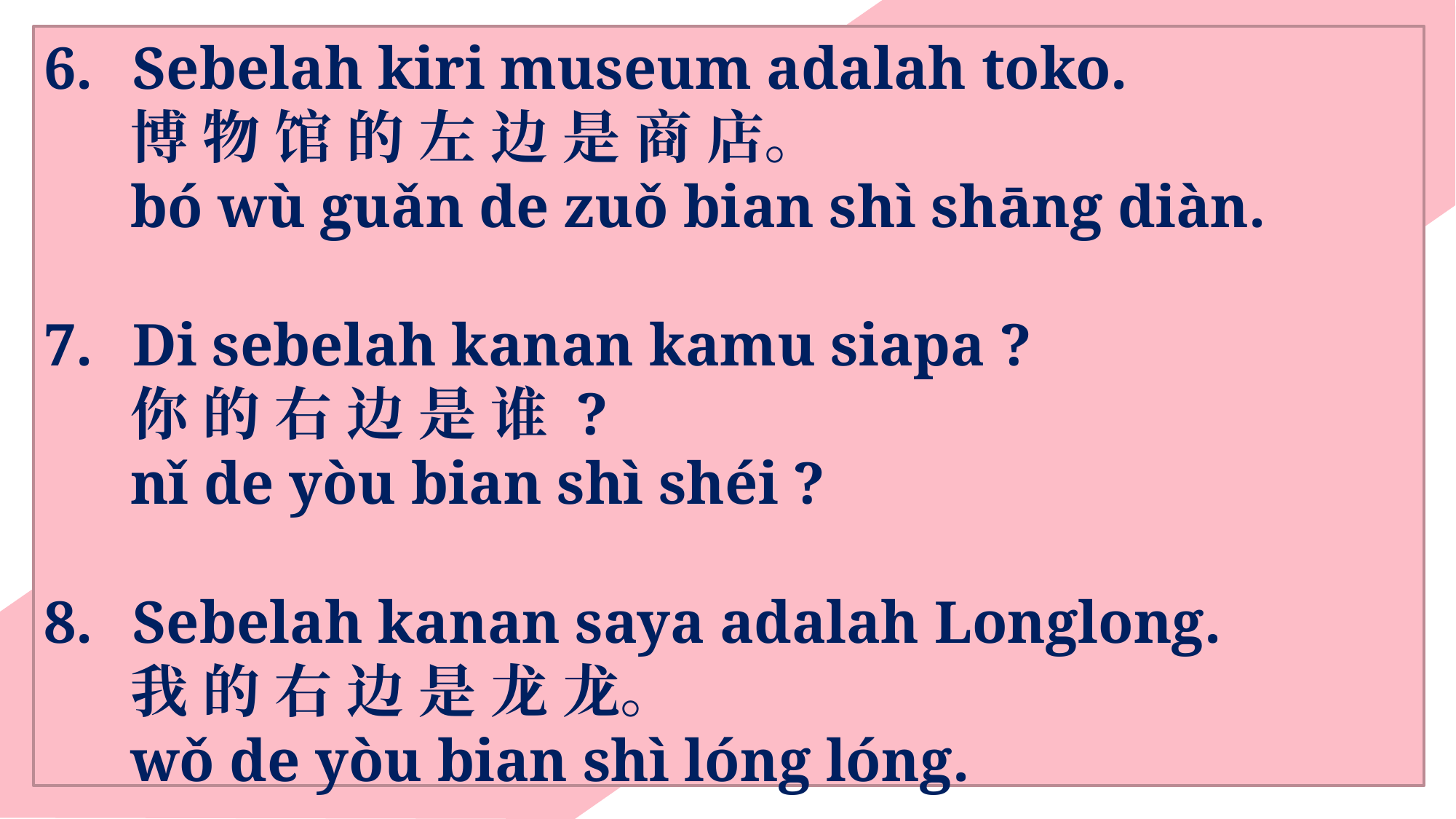

Sebelah kiri museum adalah toko.
博 物 馆 的 左 边 是 商 店。
bó wù guǎn de zuǒ bian shì shāng diàn.

Di sebelah kanan kamu siapa ?
你 的 右 边 是 谁 ?
nǐ de yòu bian shì shéi ?

Sebelah kanan saya adalah Longlong.
我 的 右 边 是 龙 龙。
wǒ de yòu bian shì lóng lóng.